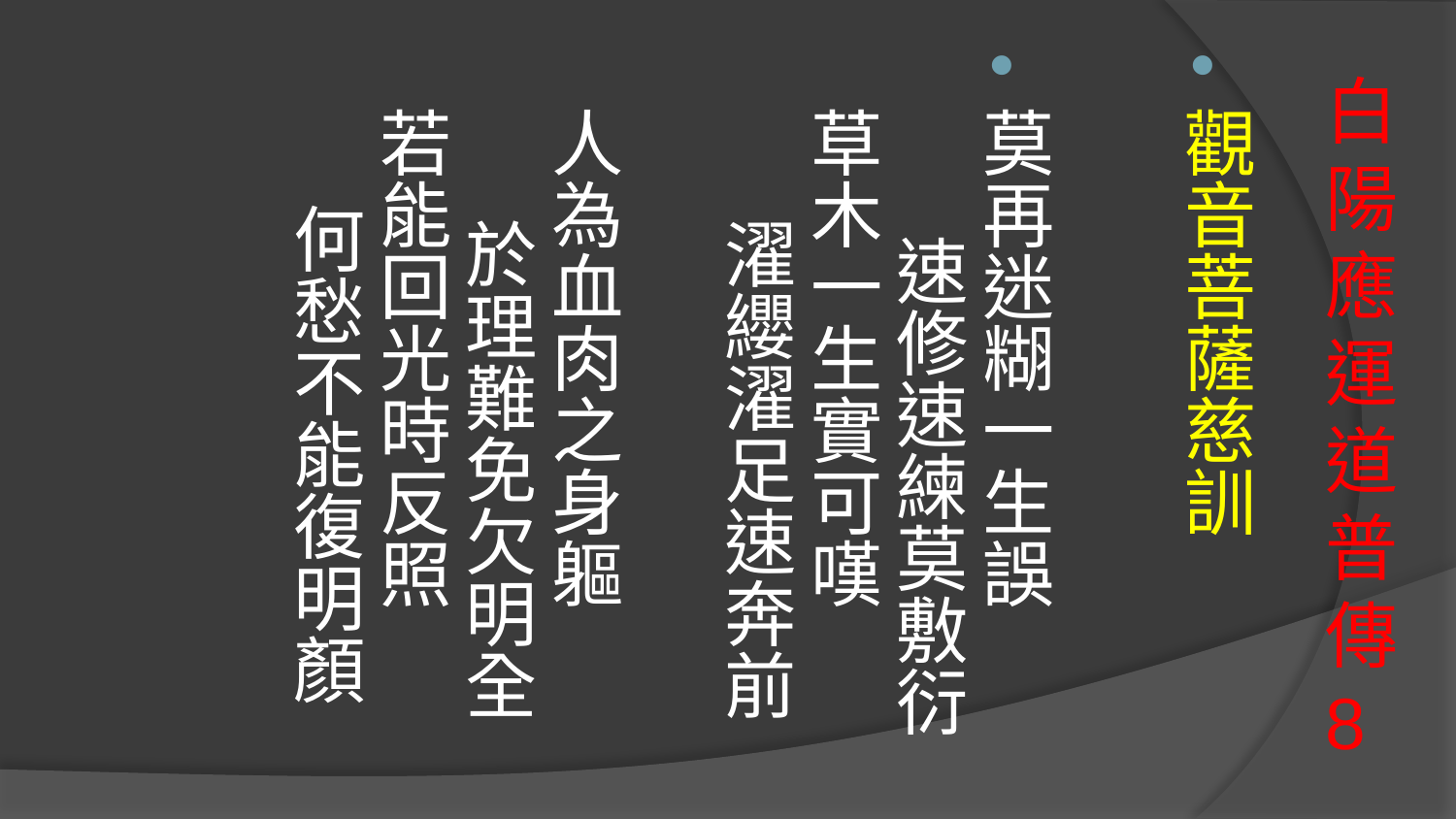

觀音菩薩慈訓

莫再迷糊一生誤                   速修速練莫敷衍
草木一生實可嘆                  濯纓濯足速奔前
人為血肉之身軀                  於理難免欠明全
若能回光時反照                 何愁不能復明顏

# 白陽應運道普傳8